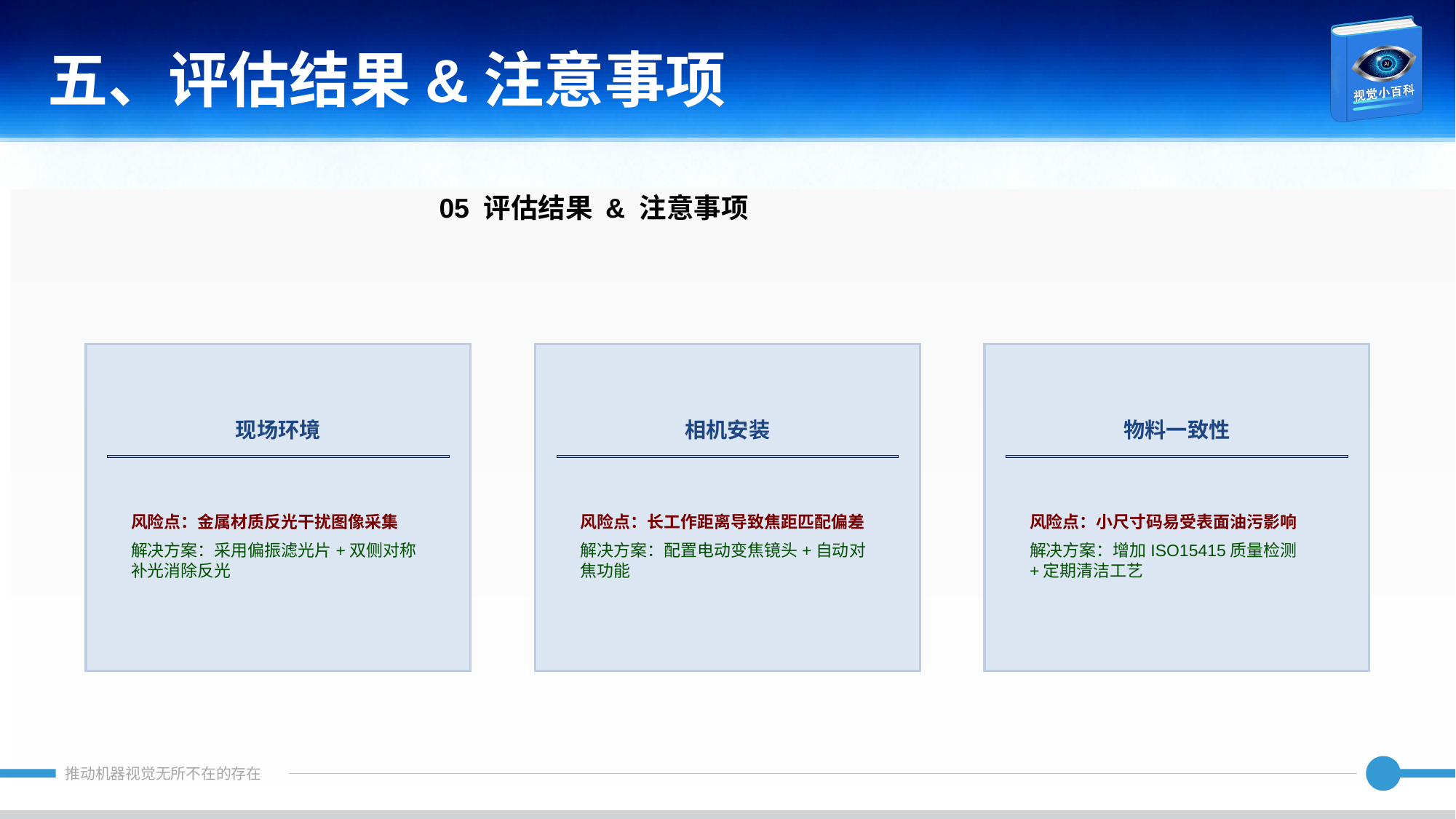

五、评估结果&注意事项

05 评估结果 & 注意事项

现场环境

相机安装

物料一致性

风险点：金属材质反光干扰图像采集
解决方案：采用偏振滤光片+双侧对称补光消除反光

风险点：长工作距离导致焦距匹配偏差
解决方案：配置电动变焦镜头+自动对焦功能

风险点：小尺寸码易受表面油污影响
解决方案：增加ISO15415质量检测+定期清洁工艺
10